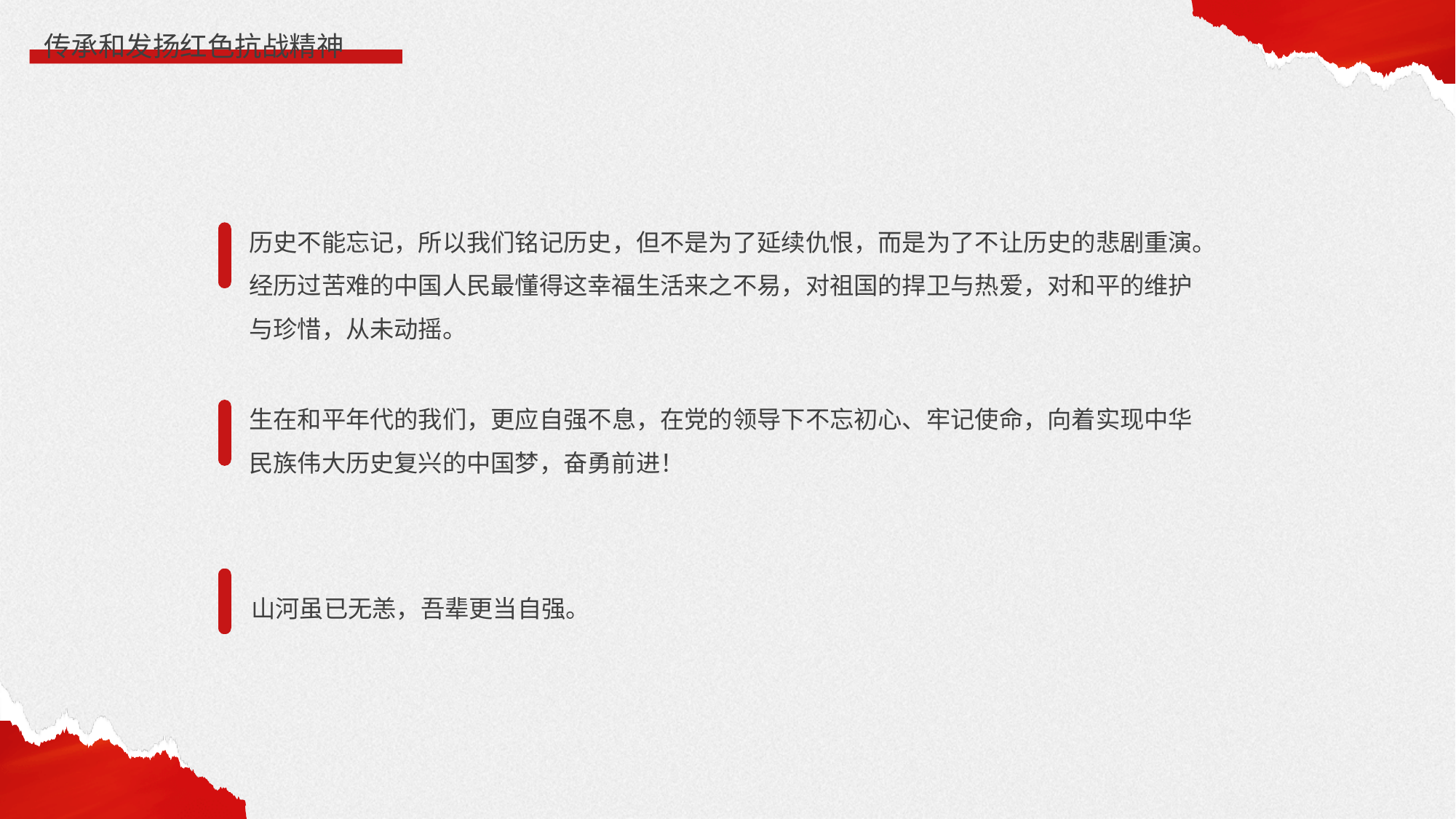

历史不能忘记，所以我们铭记历史，但不是为了延续仇恨，而是为了不让历史的悲剧重演。经历过苦难的中国人民最懂得这幸福生活来之不易，对祖国的捍卫与热爱，对和平的维护与珍惜，从未动摇。

生在和平年代的我们，更应自强不息，在党的领导下不忘初心、牢记使命，向着实现中华民族伟大历史复兴的中国梦，奋勇前进！

山河虽已无恙，吾辈更当自强。